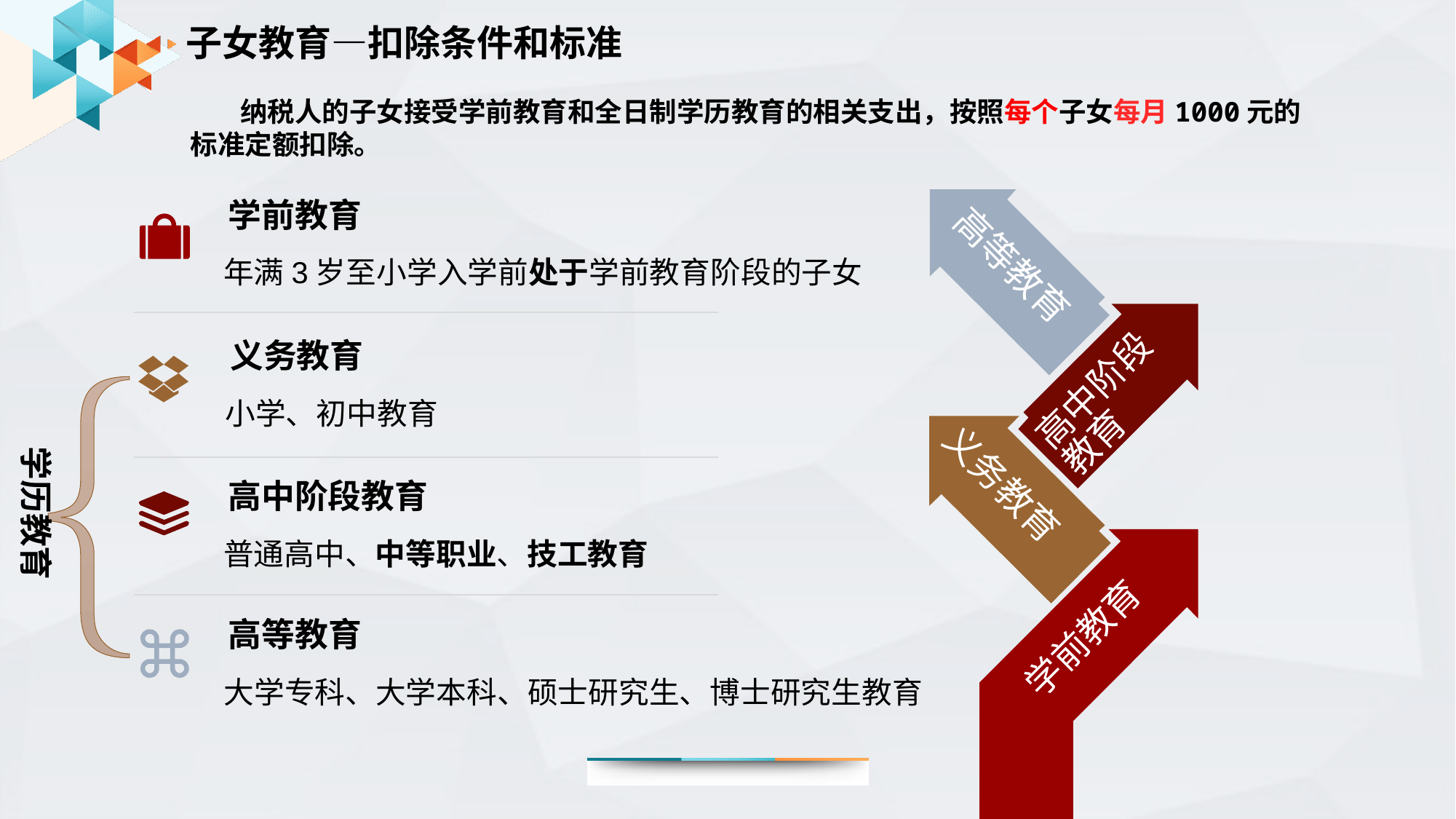

子女教育—扣除条件和标准
       纳税人的子女接受学前教育和全日制学历教育的相关支出，按照每个子女每月1000元的标准定额扣除。

高等教育
学前教育

年满3岁至小学入学前处于学前教育阶段的子女

高中阶段教育
义务教育

小学、初中教育

义务教育
学历教育
高中阶段教育

普通高中、中等职业、技工教育

学前教育
高等教育

大学专科、大学本科、硕士研究生、博士研究生教育